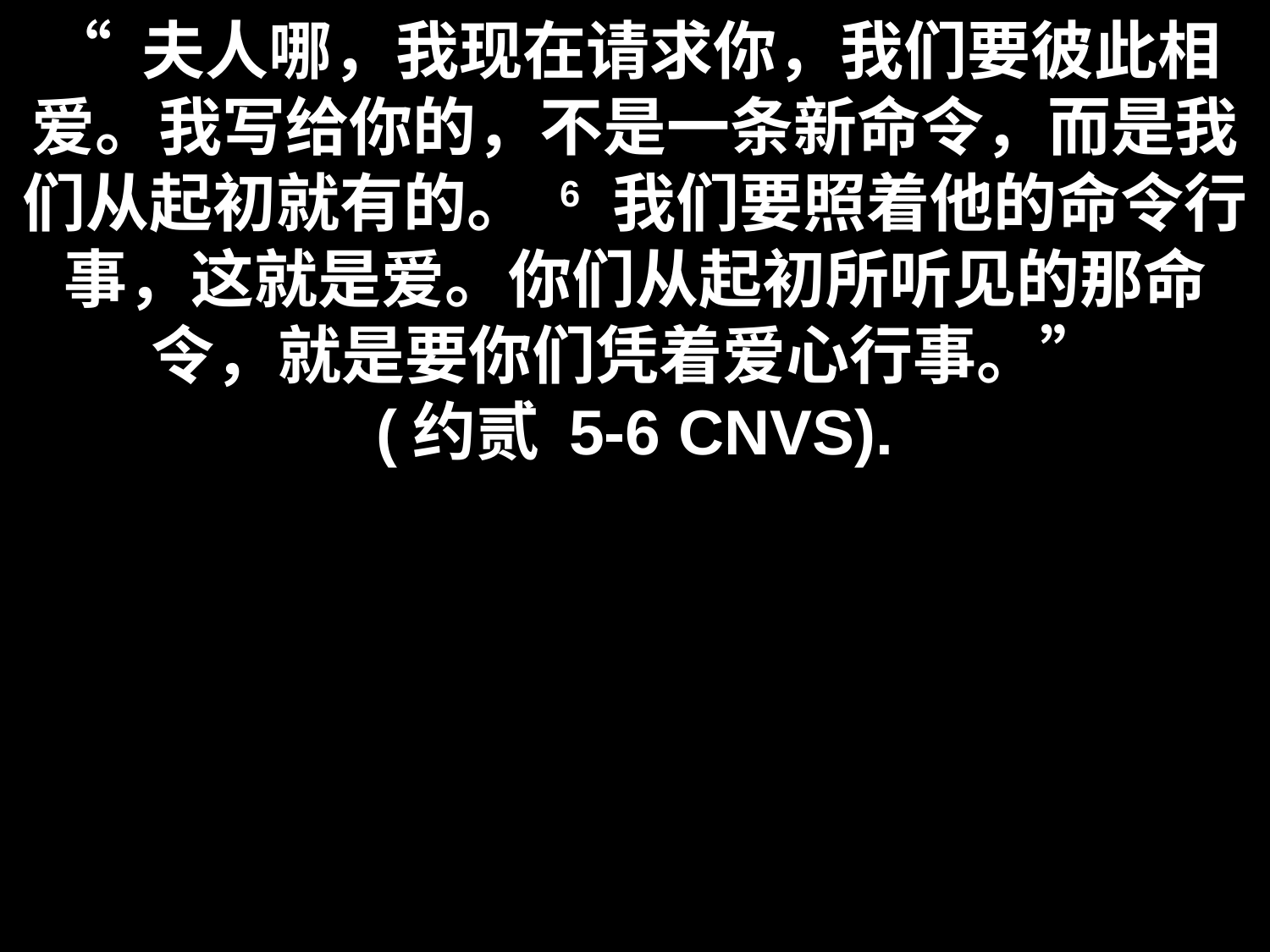

# “ 夫人哪，我现在请求你，我们要彼此相爱。我写给你的，不是一条新命令，而是我们从起初就有的。 6 我们要照着他的命令行事，这就是爱。你们从起初所听见的那命令，就是要你们凭着爱心行事。” (约贰 5-6 CNVS).